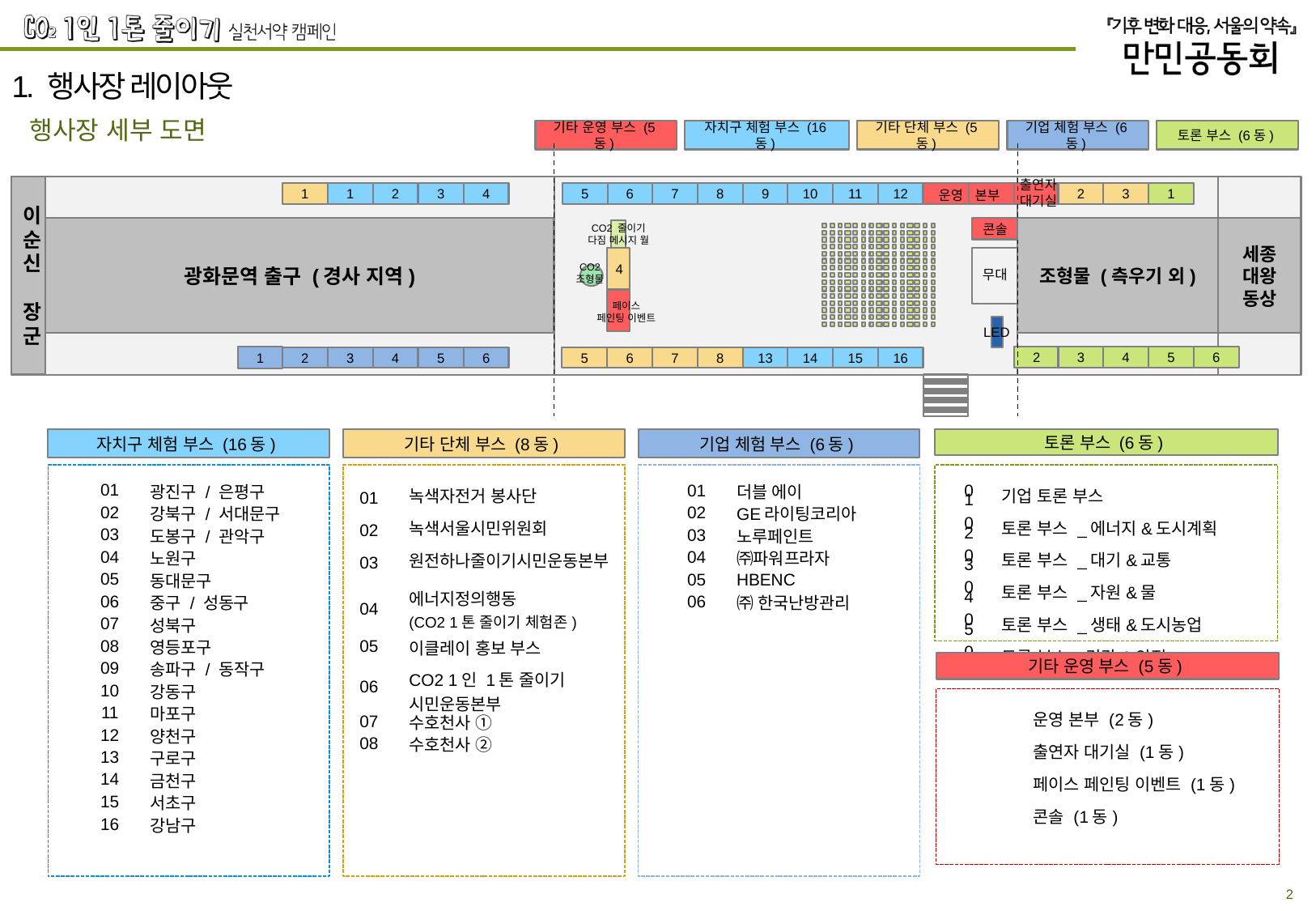

1. 행사장 레이아웃
행사장 세부 도면
기타 운영 부스 (5동)
자치구 체험 부스 (16동)
기타 단체 부스 (5동)
기업 체험 부스 (6동)
토론 부스 (6동)

출연자
대기실
이순신 장군

운영   본부
1
1
2
3
4
5
6
7
8
9
10
11
12

2
3
1
콘솔
CO2 줄이기
다짐 메시지 월
광화문역 출구 (경사 지역)

조형물 (측우기 외)
세종
대왕
동상

CO2
조형물
4
무대

페이스
페인팅 이벤트

LED
2
3
4
5
6
2
3
4
5
6
5
6
7
8
13
14
15
16

1
자치구 체험 부스 (16동)
기타 단체 부스 (8동)
기업 체험 부스 (6동)
토론 부스 (6동)

| 01 | 광진구 / 은평구 |
| --- | --- |
| 02 | 강북구 / 서대문구 |
| 03 | 도봉구 / 관악구 |
| 04 | 노원구 |
| 05 | 동대문구 |
| 06 | 중구 / 성동구 |
| 07 | 성북구 |
| 08 | 영등포구 |
| 09 | 송파구 / 동작구 |
| 10 | 강동구 |
| 11 | 마포구 |
| 12 | 양천구 |
| 13 | 구로구 |
| 14 | 금천구 |
| 15 | 서초구 |
| 16 | 강남구 |
| 01 | 녹색자전거 봉사단 |
| --- | --- |
| 02 | 녹색서울시민위원회 |
| 03 | 원전하나줄이기시민운동본부 |
| 04 | 에너지정의행동 (CO2 1톤 줄이기 체험존) |
| 05 | 이클레이 홍보 부스 |
| 06 | CO2 1인 1톤 줄이기 시민운동본부 |
| 07 | 수호천사 ① |
| 08 | 수호천사 ② |
| 01 | 더블 에이 |
| --- | --- |
| 02 | GE라이팅코리아 |
| 03 | 노루페인트 |
| 04 | ㈜파워프라자 |
| 05 | HBENC |
| 06 | ㈜ 한국난방관리 |
| 01 | 기업 토론 부스 |
| --- | --- |
| 02 | 토론 부스 \_에너지&도시계획 |
| 03 | 토론 부스 \_대기&교통 |
| 04 | 토론 부스 \_자원&물 |
| 05 | 토론 부스 \_생태&도시농업 |
| 06 | 토론 부스\_건강&안전 |
기타 운영 부스 (5동)

|  | 운영 본부 (2동) |
| --- | --- |
|  | 출연자 대기실 (1동) |
|  | 페이스 페인팅 이벤트 (1동) |
|  | 콘솔 (1동) |
2